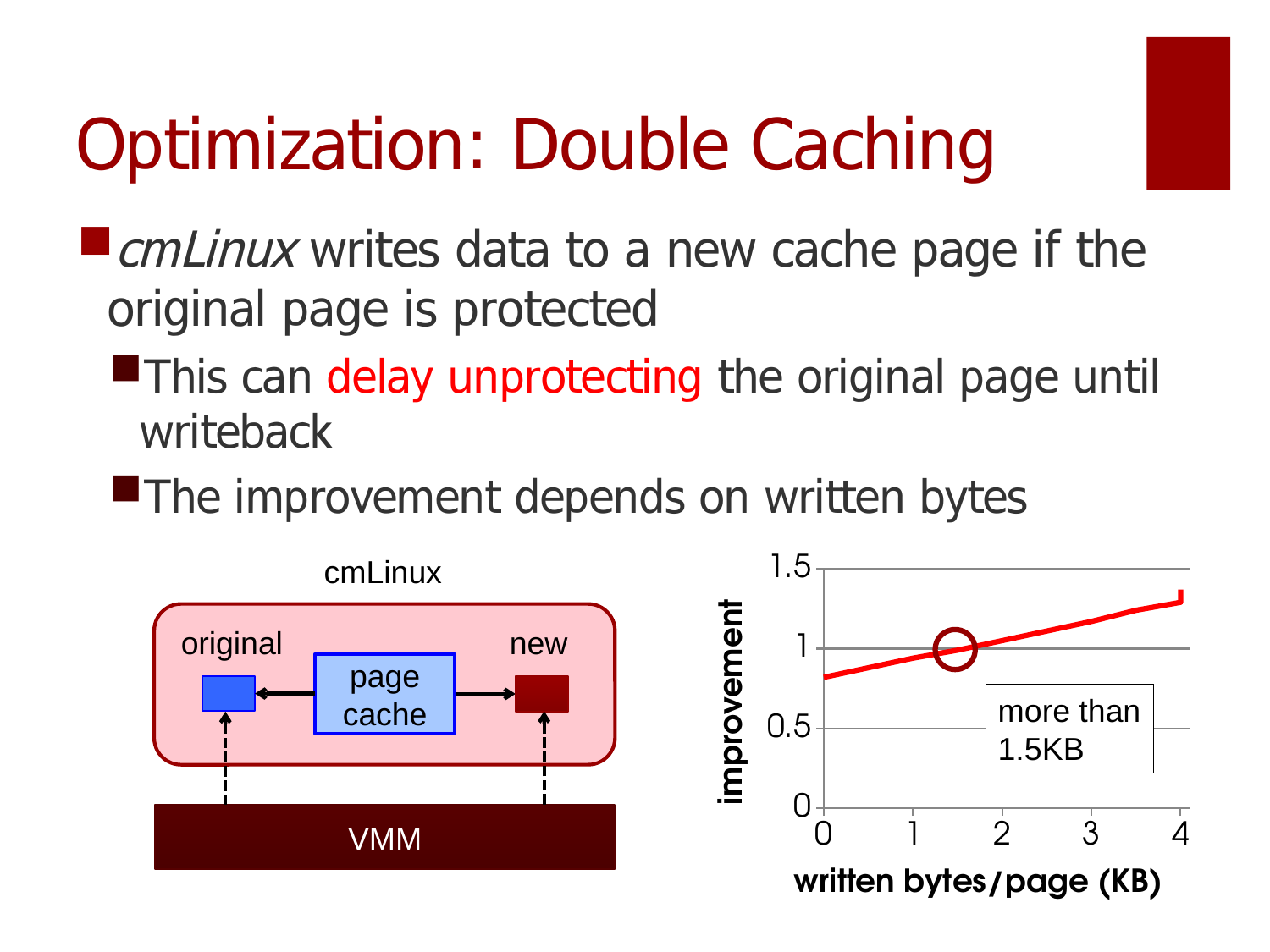

# Optimization: Double Caching
cmLinux writes data to a new cache page if the original page is protected
This can delay unprotecting the original page until writeback
The improvement depends on written bytes
cmLinux

### Chart

| Category | Y の値 1 |
|---|---|
original

new

page
cache
more than
1.5KB
VMM